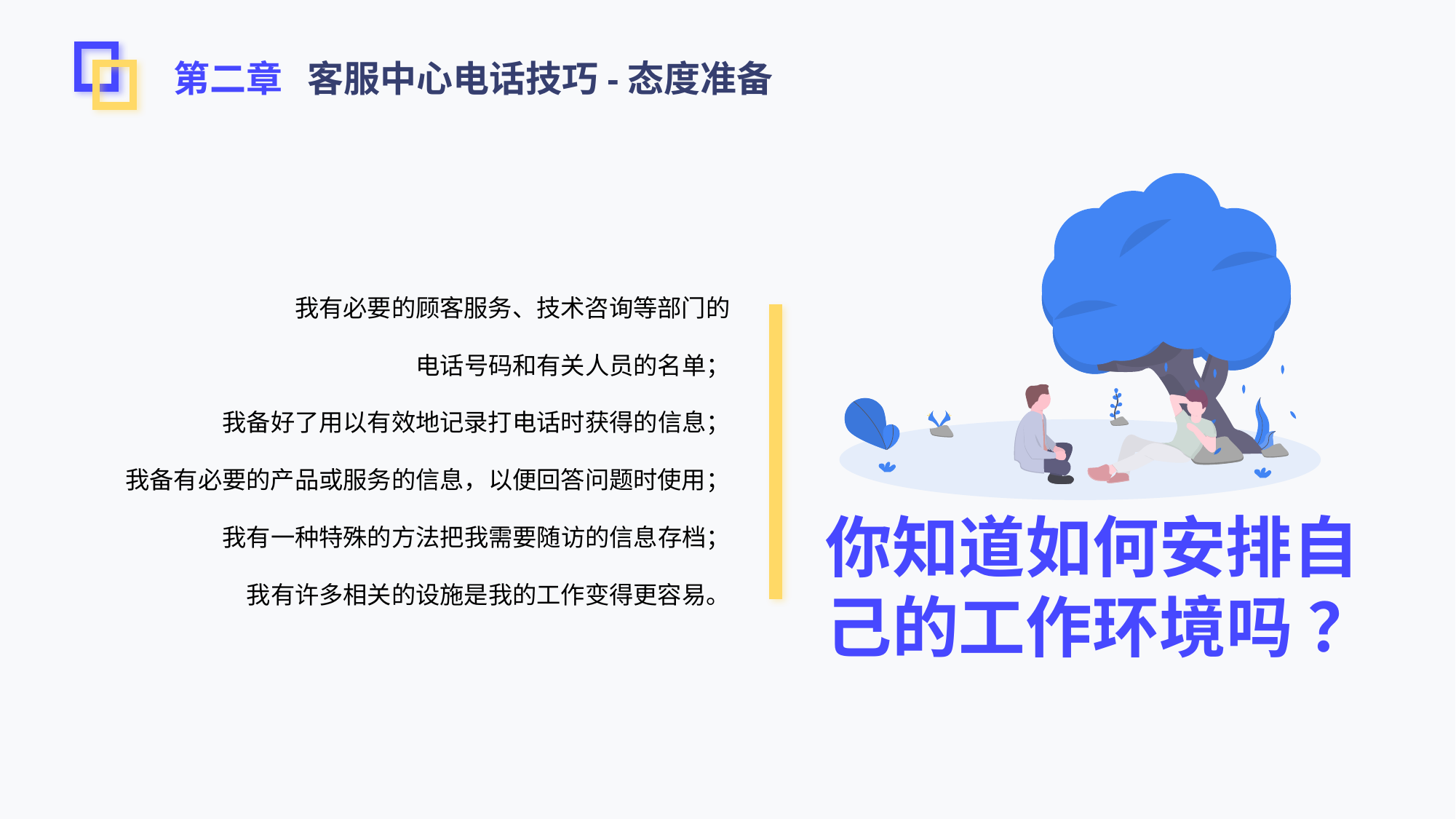

第二章   客服中心电话技巧-态度准备

我有必要的顾客服务、技术咨询等部门的
电话号码和有关人员的名单；
我备好了用以有效地记录打电话时获得的信息；
我备有必要的产品或服务的信息，以便回答问题时使用；
我有一种特殊的方法把我需要随访的信息存档；
我有许多相关的设施是我的工作变得更容易。

你知道如何安排自己的工作环境吗 ？